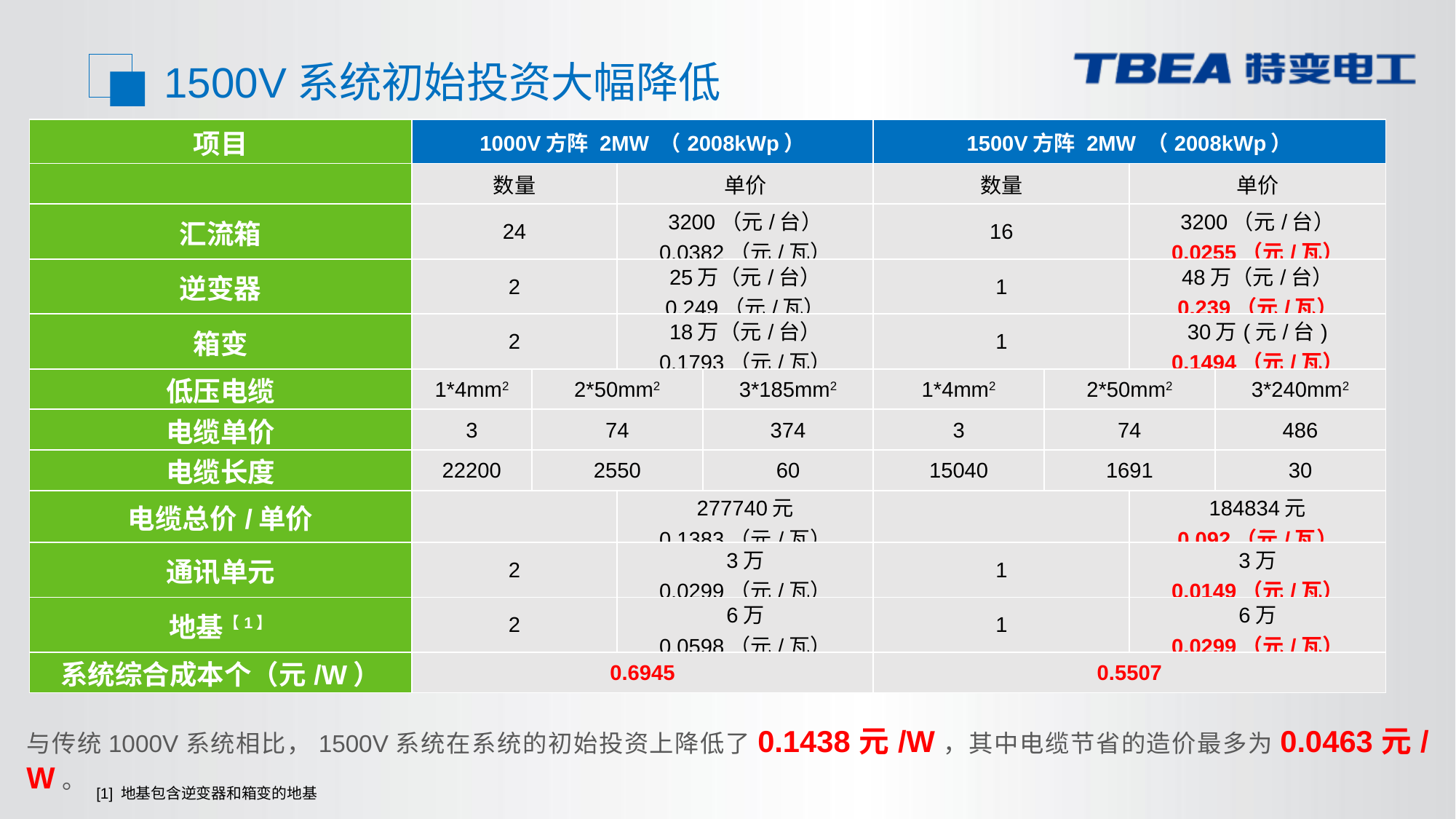

1500V系统初始投资大幅降低

| 项目 | 1000V方阵 2MW （2008kWp） |  |  |  | 1500V方阵 2MW （2008kWp） |  |  |  |
| --- | --- | --- | --- | --- | --- | --- | --- | --- |
|  | 数量 |  | 单价 |  | 数量 |  | 单价 |  |
| 汇流箱 | 24 |  | 3200（元/台） 0.0382（元/瓦） |  | 16 |  | 3200（元/台） 0.0255（元/瓦） |  |
| 逆变器 | 2 |  | 25万（元/台） 0.249（元/瓦） |  | 1 |  | 48万（元/台） 0.239（元/瓦） |  |
| 箱变 | 2 |  | 18万（元/台） 0.1793（元/瓦） |  | 1 |  | 30万(元/台) 0.1494（元/瓦） |  |
| 低压电缆 | 1\*4mm2 | 2\*50mm2 |  | 3\*185mm2 | 1\*4mm2 | 2\*50mm2 |  | 3\*240mm2 |
| 电缆单价 | 3 | 74 |  | 374 | 3 | 74 |  | 486 |
| 电缆长度 | 22200 | 2550 |  | 60 | 15040 | 1691 |  | 30 |
| 电缆总价/单价 |  |  | 277740元 0.1383（元/瓦） |  |  |  | 184834元 0.092（元/瓦） |  |
| 通讯单元 | 2 |  | 3万 0.0299（元/瓦） |  | 1 |  | 3万 0.0149（元/瓦） |  |
| 地基【1】 | 2 |  | 6万 0.0598（元/瓦） |  | 1 |  | 6万 0.0299（元/瓦） |  |
| 系统综合成本个（元/W） | 0.6945 |  |  |  | 0.5507 |  |  |  |
与传统1000V系统相比，1500V系统在系统的初始投资上降低了0.1438元/W，其中电缆节省的造价最多为0.0463元/W。
[1] 地基包含逆变器和箱变的地基